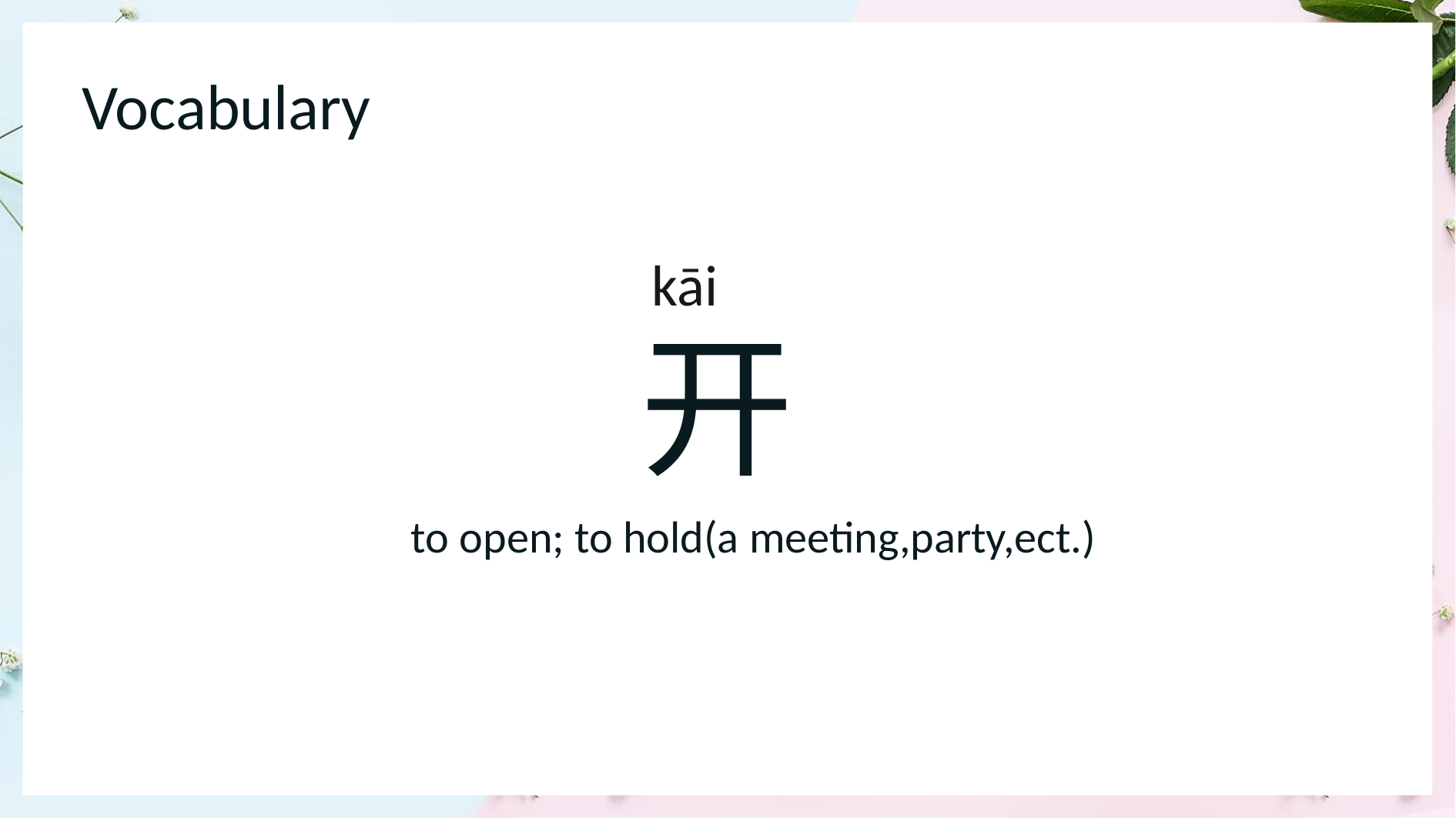

Vocabulary
           kāi
  开
1
to open; to hold(a meeting,party,ect.)